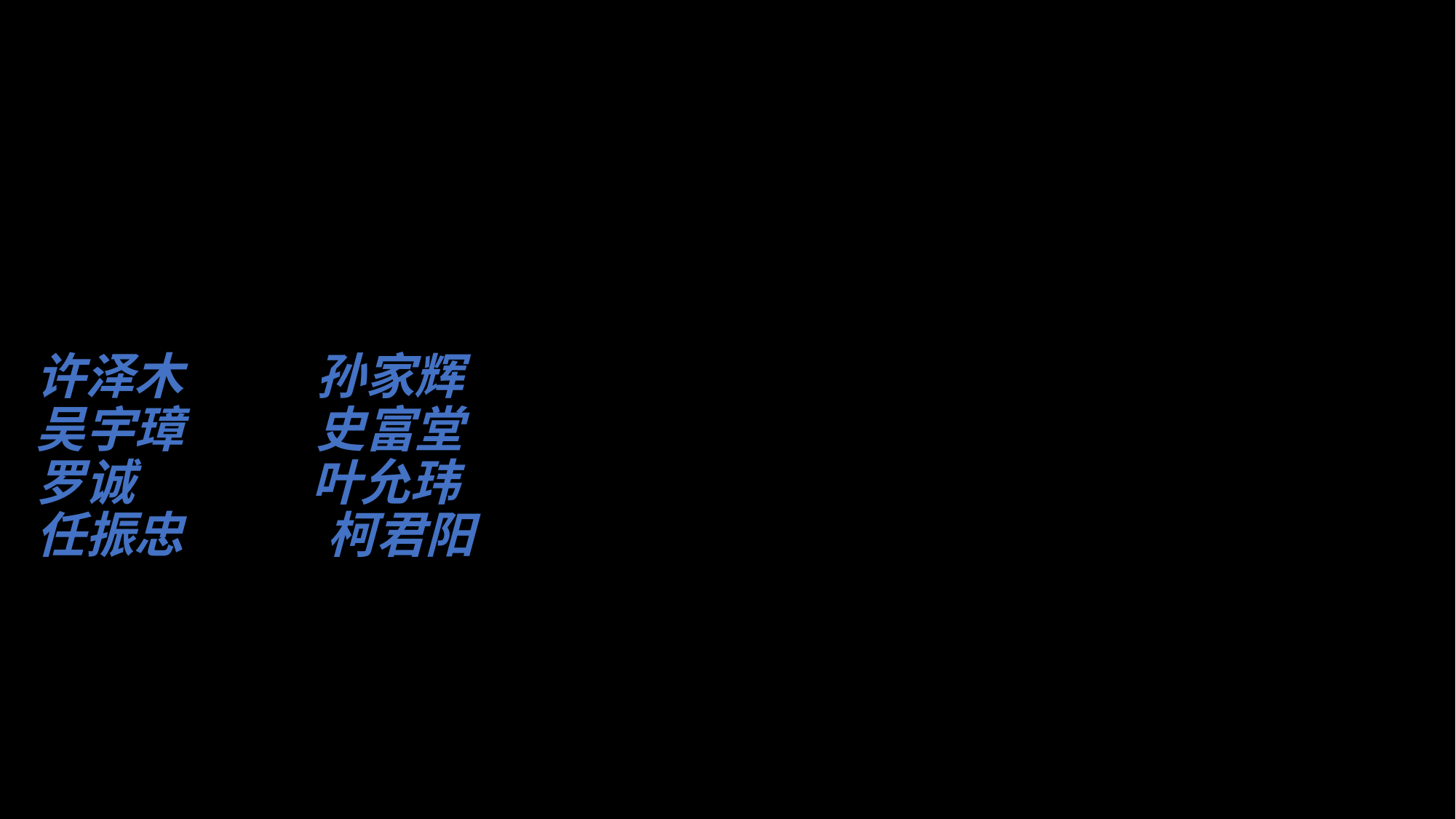

# 许泽木            孙家辉 吴宇璋            史富堂 罗诚                叶允玮 任振忠             柯君阳